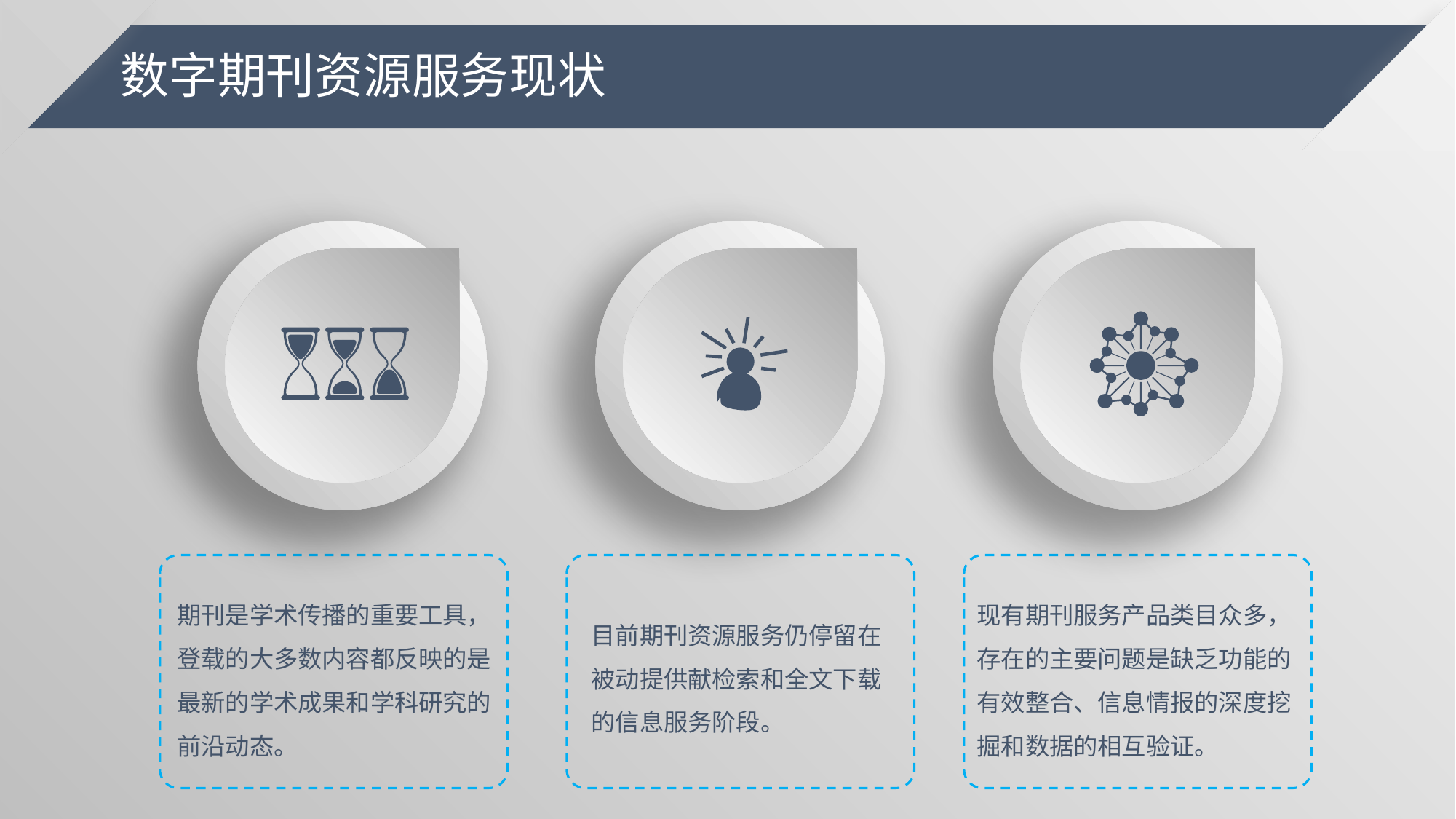

数字期刊资源服务现状

期刊是学术传播的重要工具，登载的大多数内容都反映的是最新的学术成果和学科研究的前沿动态。

目前期刊资源服务仍停留在被动提供献检索和全文下载的信息服务阶段。

现有期刊服务产品类目众多，存在的主要问题是缺乏功能的有效整合、信息情报的深度挖掘和数据的相互验证。